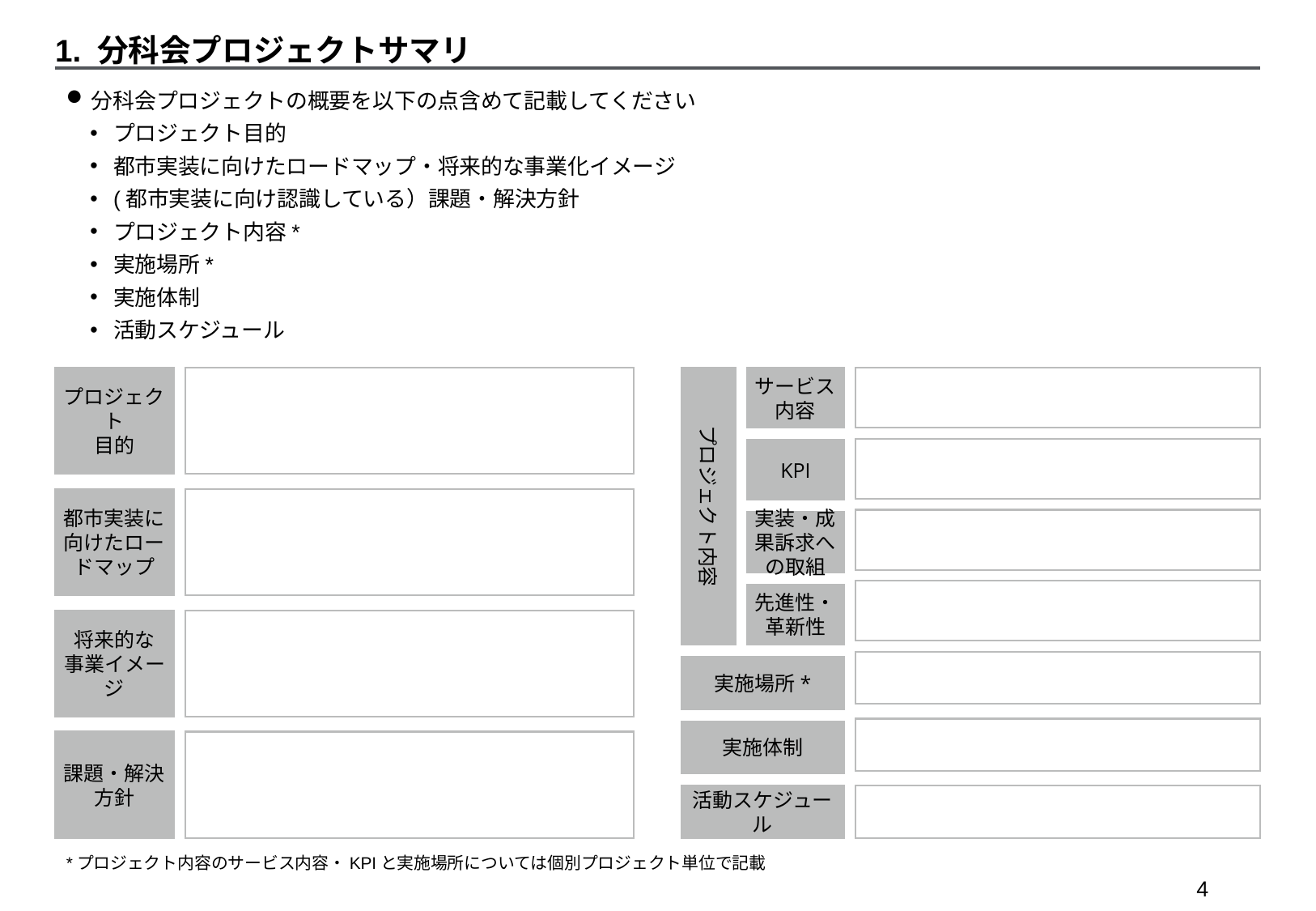

1. 分科会プロジェクトサマリ
分科会プロジェクトの概要を以下の点含めて記載してください
プロジェクト目的
都市実装に向けたロードマップ・将来的な事業化イメージ
(都市実装に向け認識している）課題・解決方針
プロジェクト内容*
実施場所*
実施体制
活動スケジュール
プロジェクト内容
プロジェクト
目的

サービス
内容

KPI
都市実装に向けたロードマップ

実装・成果訴求への取組

先進性・革新性
将来的な
事業イメージ

実施場所*

実施体制
課題・解決方針

活動スケジュール

*プロジェクト内容のサービス内容・KPIと実施場所については個別プロジェクト単位で記載
4